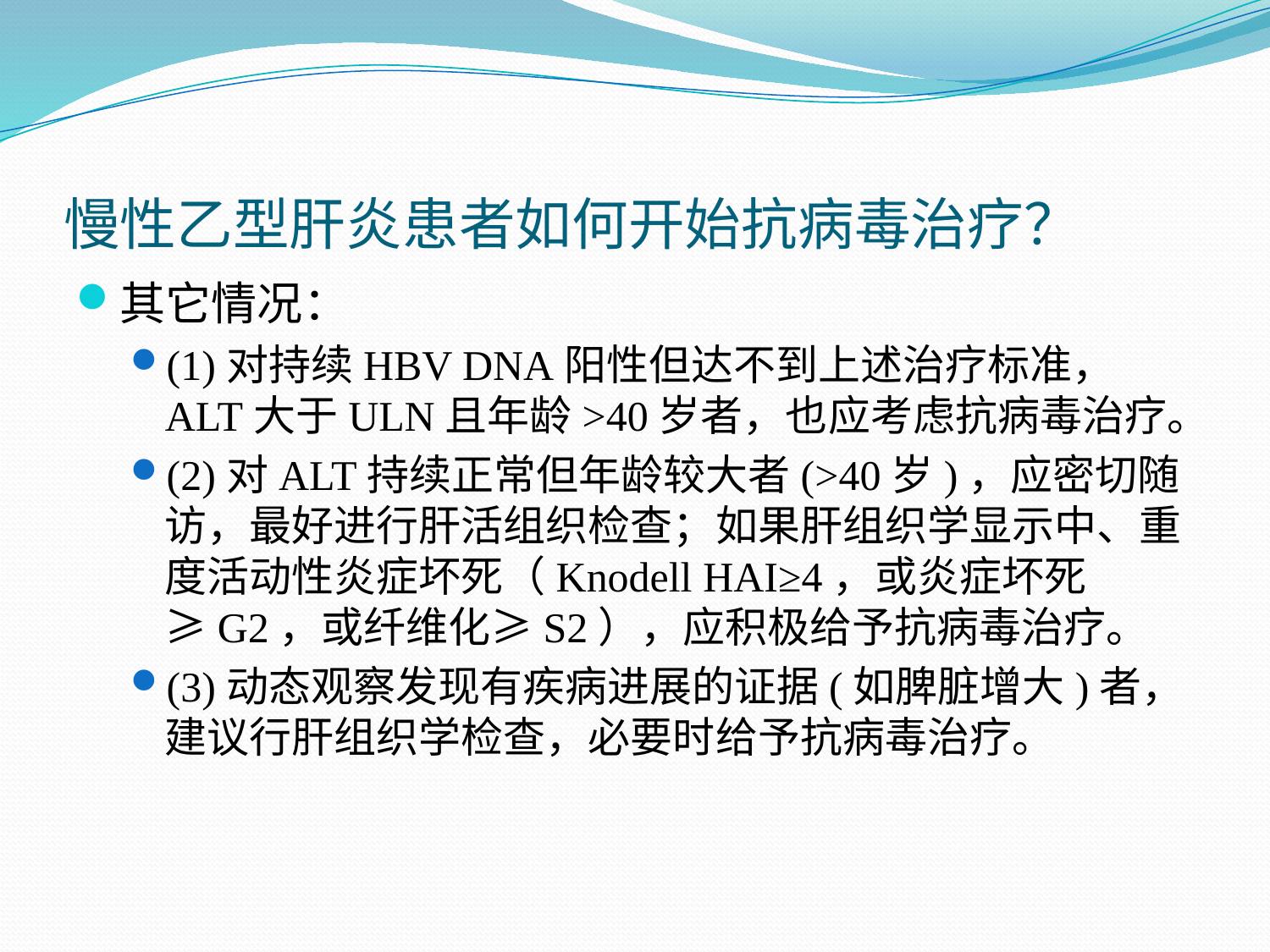

# 慢性乙型肝炎患者如何开始抗病毒治疗？
其它情况：
(1)对持续HBV DNA阳性但达不到上述治疗标准， ALT大于ULN且年龄>40岁者，也应考虑抗病毒治疗。
(2)对ALT持续正常但年龄较大者(>40岁)，应密切随访，最好进行肝活组织检查；如果肝组织学显示中、重度活动性炎症坏死（Knodell HAI≥4，或炎症坏死≥G2，或纤维化≥S2），应积极给予抗病毒治疗。
(3)动态观察发现有疾病进展的证据(如脾脏增大)者，建议行肝组织学检查，必要时给予抗病毒治疗。